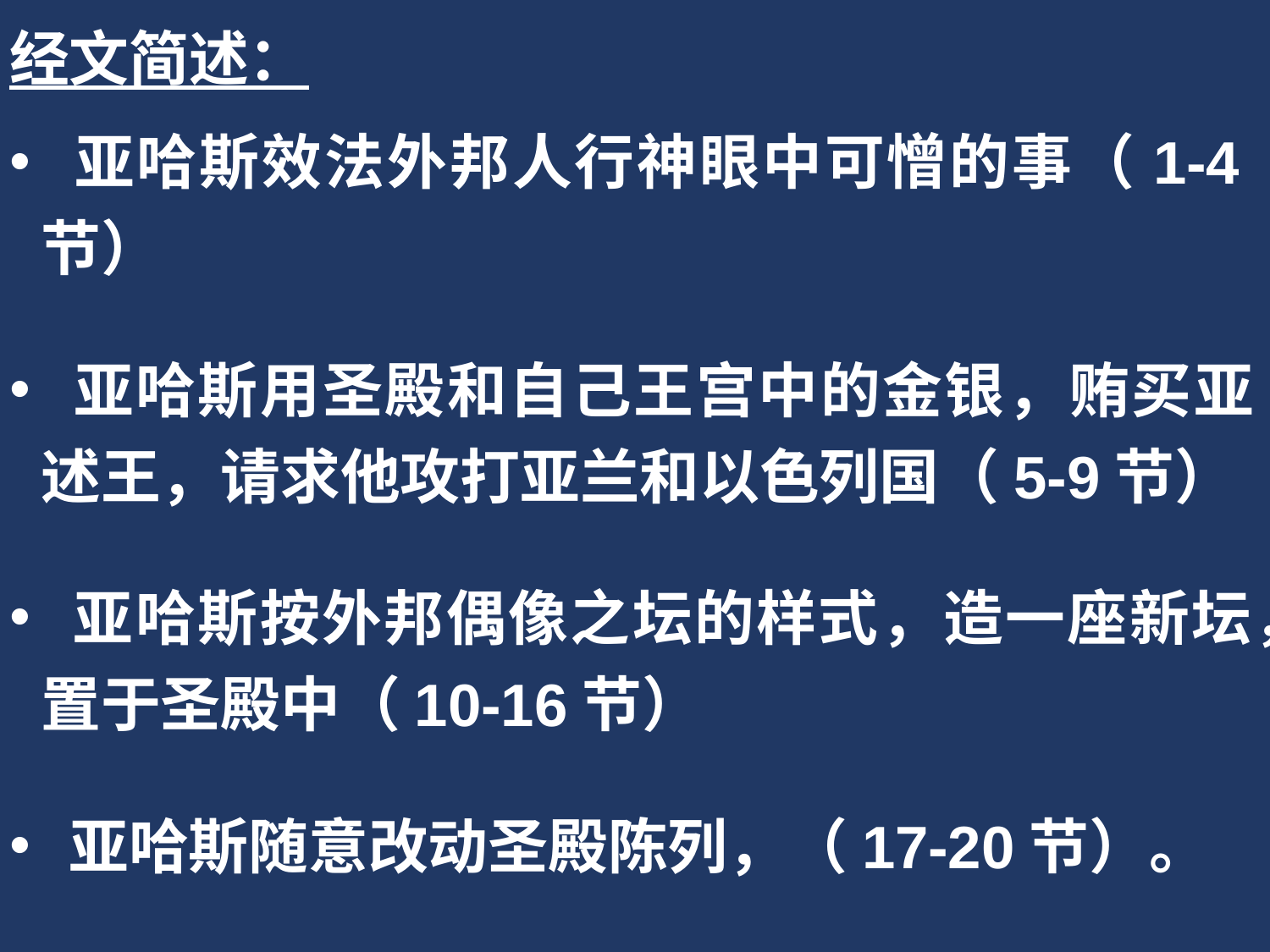

经文简述：
 亚哈斯效法外邦人行神眼中可憎的事（1-4节）

 亚哈斯用圣殿和自己王宫中的金银，贿买亚述王，请求他攻打亚兰和以色列国（5-9节）

 亚哈斯按外邦偶像之坛的样式，造一座新坛，置于圣殿中（10-16节）

 亚哈斯随意改动圣殿陈列，（17-20节）。